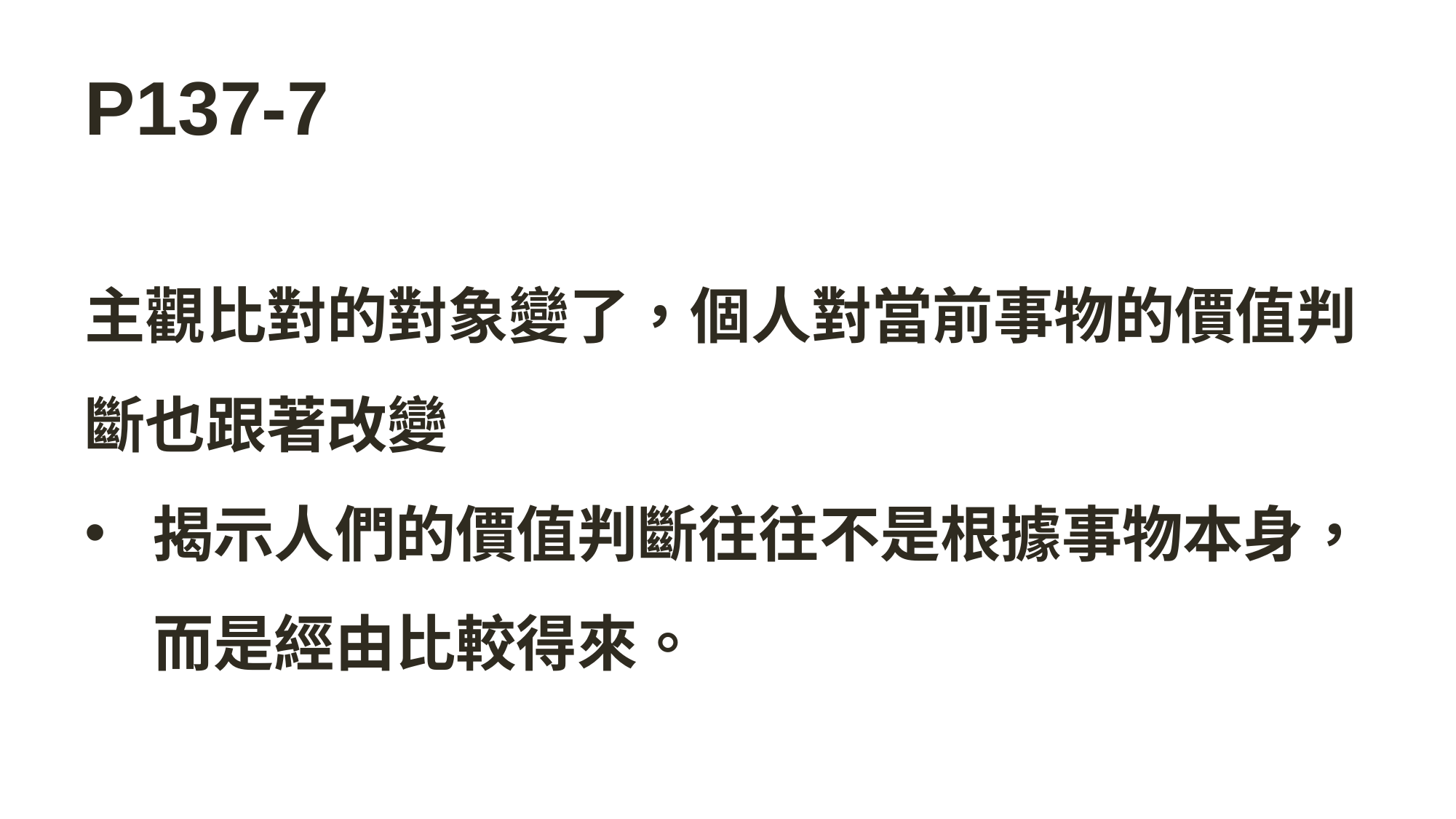

P137-7
主觀比對的對象變了，個人對當前事物的價值判斷也跟著改變
揭示人們的價值判斷往往不是根據事物本身，而是經由比較得來。